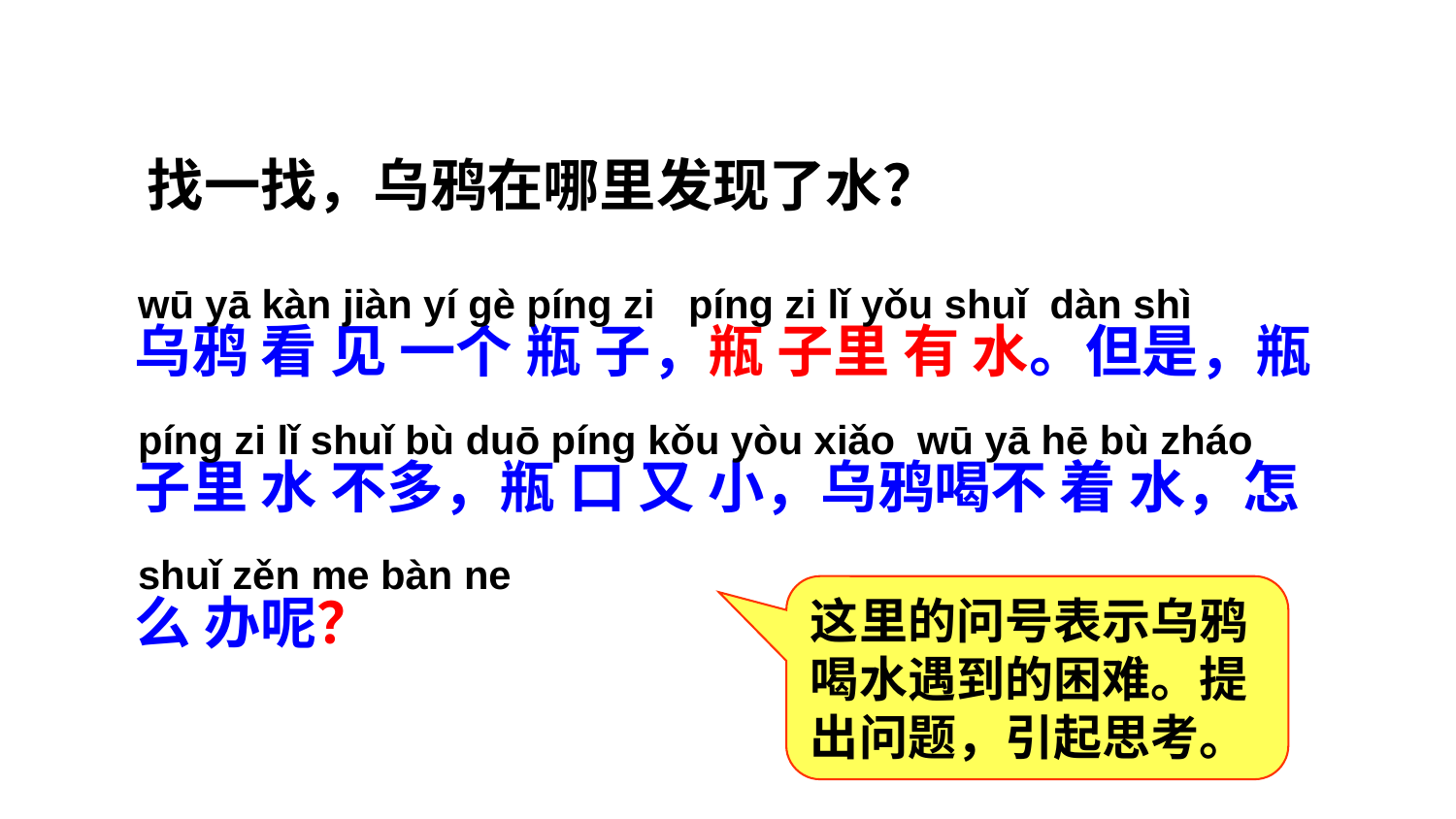

找一找，乌鸦在哪里发现了水？
wū yā kàn jiàn yí ɡè pínɡ zi   pínɡ zi lǐ yǒu shuǐ  dàn shì  pínɡ zi lǐ shuǐ bù duō pínɡ kǒu yòu xiǎo  wū yā hē bù zháo shuǐ zěn me bàn ne
乌鸦 看 见 一个 瓶 子，瓶 子里 有 水。但是，瓶 子里 水 不多，瓶 口 又 小，乌鸦喝不 着 水，怎么 办呢？
这里的问号表示乌鸦喝水遇到的困难。提出问题，引起思考。